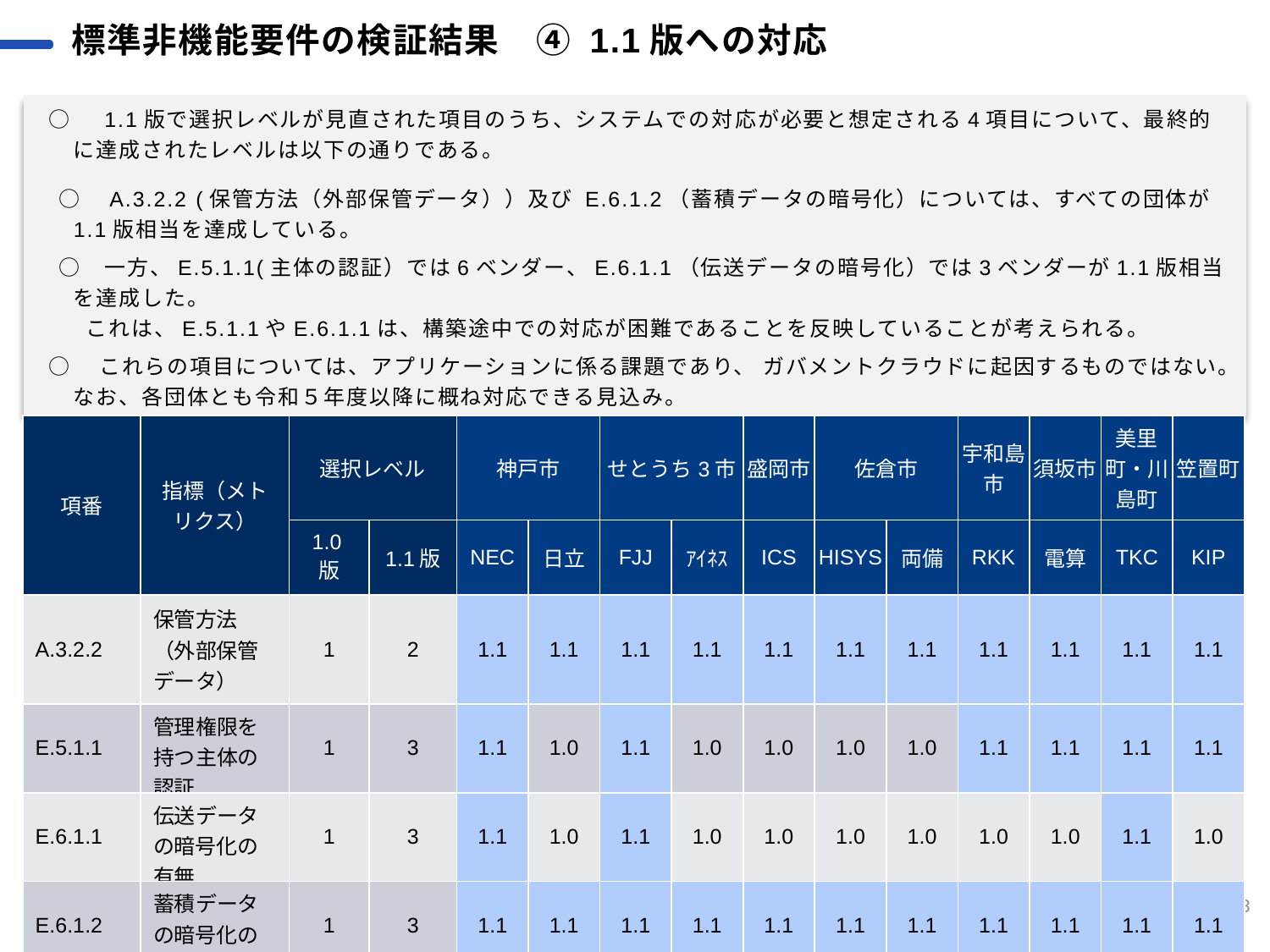

標準非機能要件の検証結果　④ 1.1版への対応
  ○　1.1版で選択レベルが見直された項目のうち、システムでの対応が必要と想定される4項目について、最終的に達成されたレベルは以下の通りである。
　○　A.3.2.2 (保管方法（外部保管データ））及び E.6.1.2（蓄積データの暗号化）については、すべての団体が1.1版相当を達成している。
　○　一方、E.5.1.1(主体の認証）では6ベンダー、E.6.1.1（伝送データの暗号化）では3ベンダーが1.1版相当を達成した。
  これは、E.5.1.1やE.6.1.1は、構築途中での対応が困難であることを反映していることが考えられる。
  ○　これらの項目については、アプリケーションに係る課題であり、 ガバメントクラウドに起因するものではない。なお、各団体とも令和５年度以降に概ね対応できる見込み。
| 項番 | 指標（メトリクス） | 選択レベル |  | 神戸市 |  | せとうち3市 |  | 盛岡市 | 佐倉市 | 佐倉市 | 宇和島市 | 須坂市 | 美里町・川島町 | 笠置町 |
| --- | --- | --- | --- | --- | --- | --- | --- | --- | --- | --- | --- | --- | --- | --- |
|  |  | 1.0版 | 1.1版 | NEC | 日立 | FJJ | ｱｲﾈｽ | ICS | HISYS | 両備 | RKK | 電算 | TKC | KIP |
| A.3.2.2 | 保管方法（外部保管データ） | 1 | 2 | 1.1 | 1.1 | 1.1 | 1.1 | 1.1 | 1.1 | 1.1 | 1.1 | 1.1 | 1.1 | 1.1 |
| E.5.1.1 | 管理権限を持つ主体の認証 | 1 | 3 | 1.1 | 1.0 | 1.1 | 1.0 | 1.0 | 1.0 | 1.0 | 1.1 | 1.1 | 1.1 | 1.1 |
| E.6.1.1 | 伝送データの暗号化の有無 | 1 | 3 | 1.1 | 1.0 | 1.1 | 1.0 | 1.0 | 1.0 | 1.0 | 1.0 | 1.0 | 1.1 | 1.0 |
| E.6.1.2 | 蓄積データの暗号化の有無 | 1 | 3 | 1.1 | 1.1 | 1.1 | 1.1 | 1.1 | 1.1 | 1.1 | 1.1 | 1.1 | 1.1 | 1.1 |
13